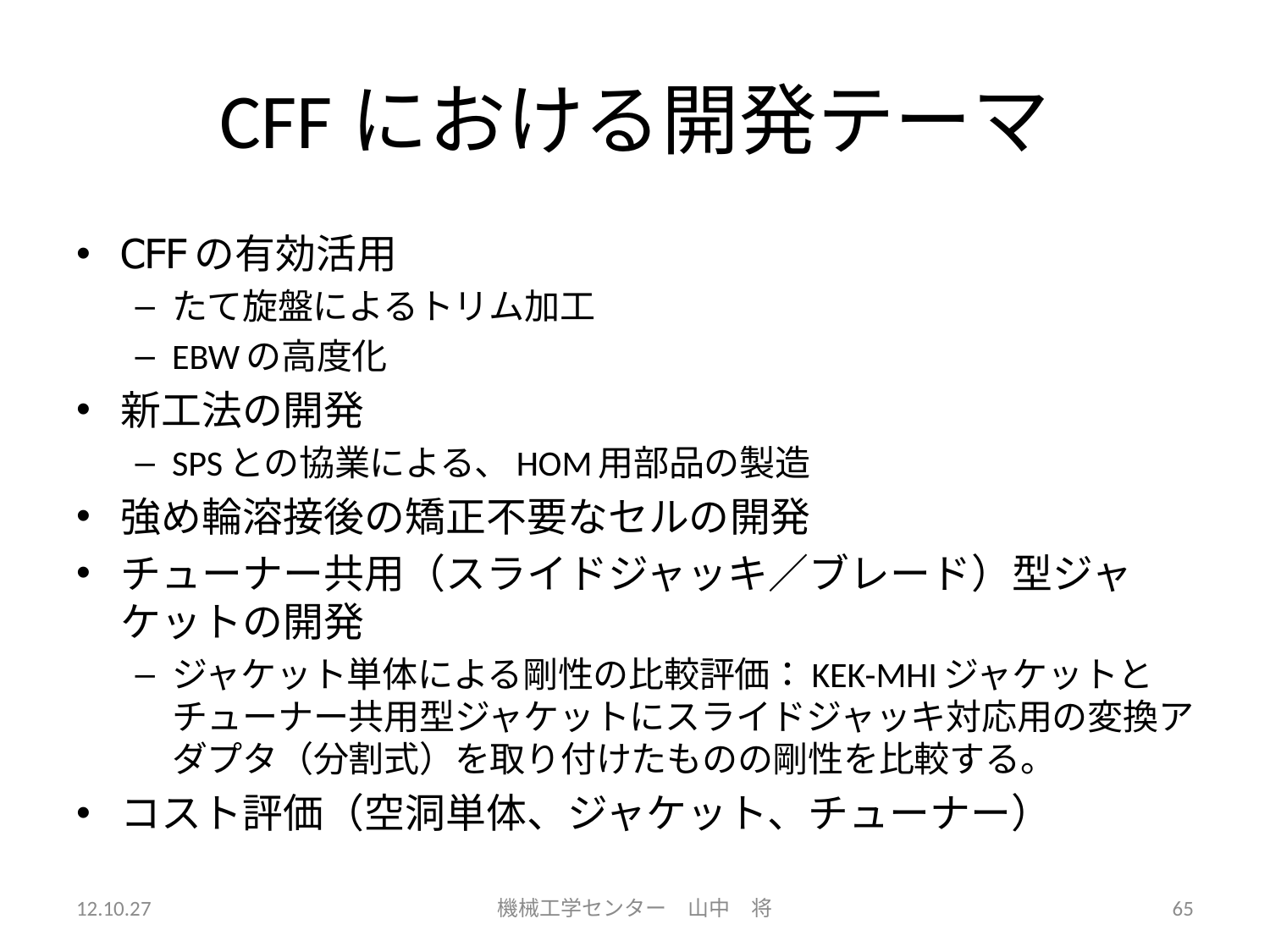

# CFFにおける開発テーマ
CFFの有効活用
たて旋盤によるトリム加工
EBWの高度化
新工法の開発
SPSとの協業による、HOM用部品の製造
強め輪溶接後の矯正不要なセルの開発
チューナー共用（スライドジャッキ／ブレード）型ジャケットの開発
ジャケット単体による剛性の比較評価：KEK-MHIジャケットとチューナー共用型ジャケットにスライドジャッキ対応用の変換アダプタ（分割式）を取り付けたものの剛性を比較する。
コスト評価（空洞単体、ジャケット、チューナー）
12.10.27
機械工学センター　山中　将
65